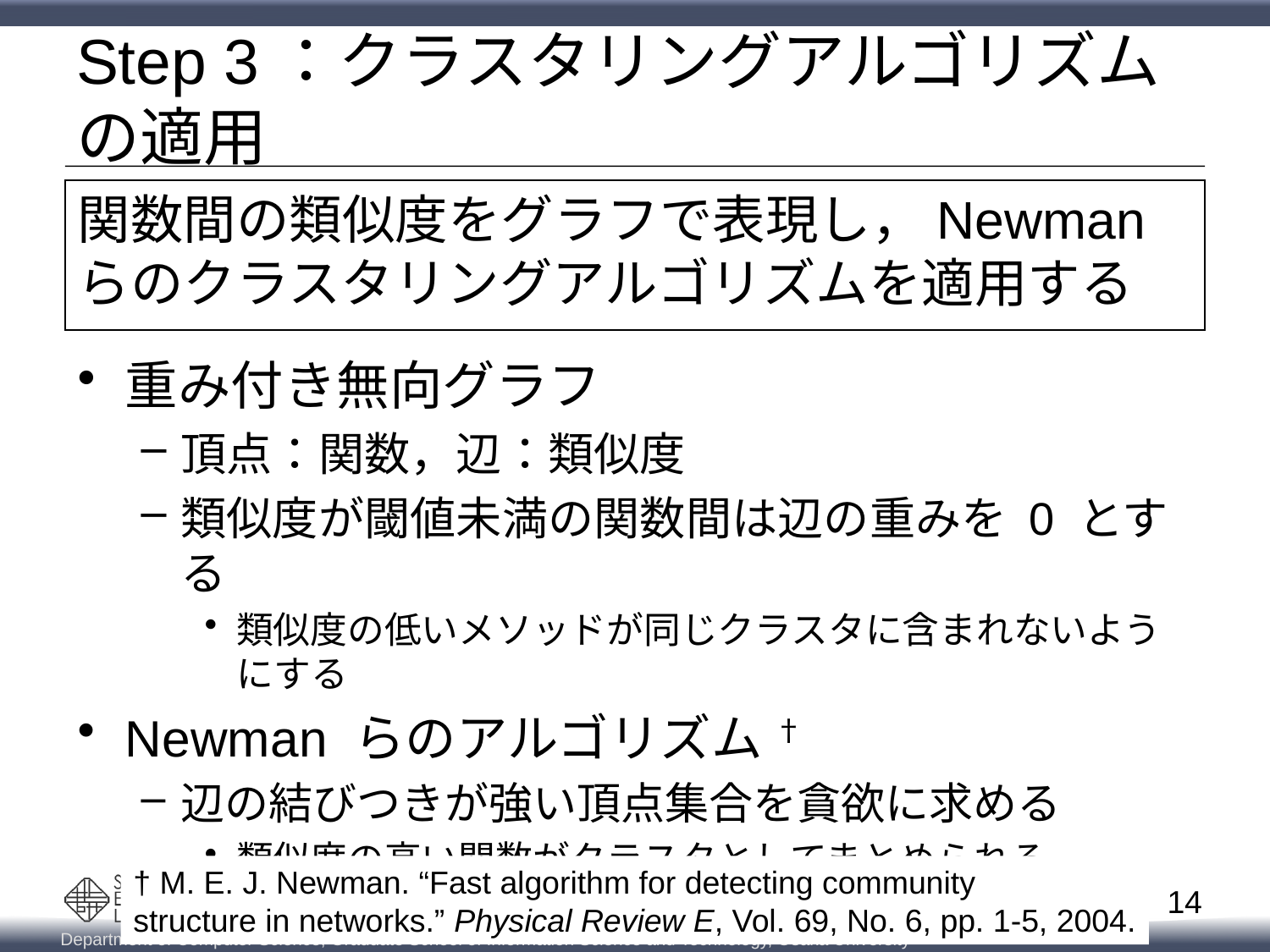

# Step 3：クラスタリングアルゴリズムの適用
関数間の類似度をグラフで表現し，Newman らのクラスタリングアルゴリズムを適用する
重み付き無向グラフ
頂点：関数，辺：類似度
類似度が閾値未満の関数間は辺の重みを 0 とする
類似度の低いメソッドが同じクラスタに含まれないようにする
Newman らのアルゴリズム †
辺の結びつきが強い頂点集合を貪欲に求める
類似度の高い関数がクラスタとしてまとめられる
計算コストが小さい
† M. E. J. Newman. “Fast algorithm for detecting community
structure in networks.” Physical Review E, Vol. 69, No. 6, pp. 1-5, 2004.
14